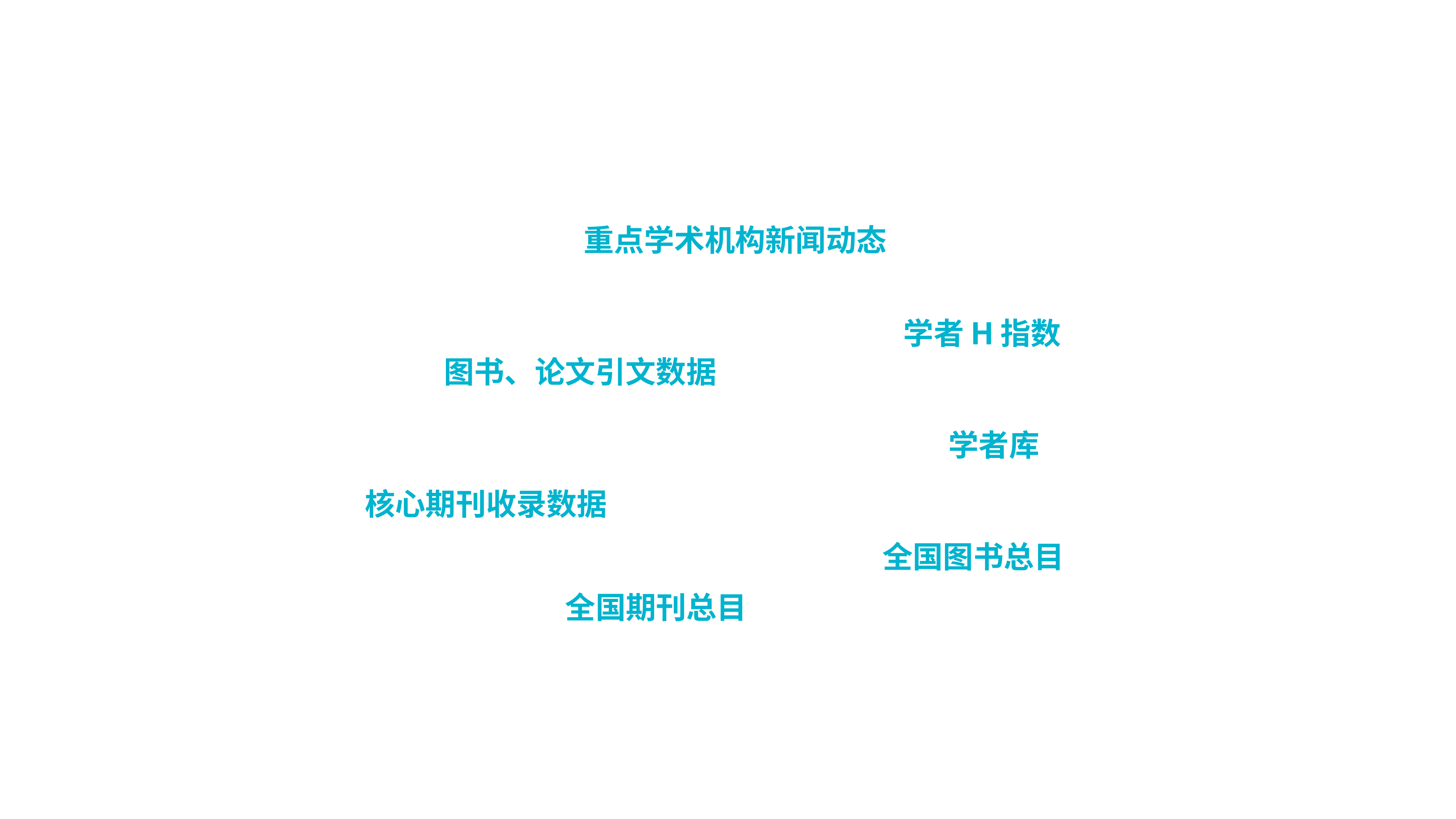

重点学术机构新闻动态
学者H指数
图书、论文引文数据
学者库
核心期刊收录数据
全国图书总目
全国期刊总目